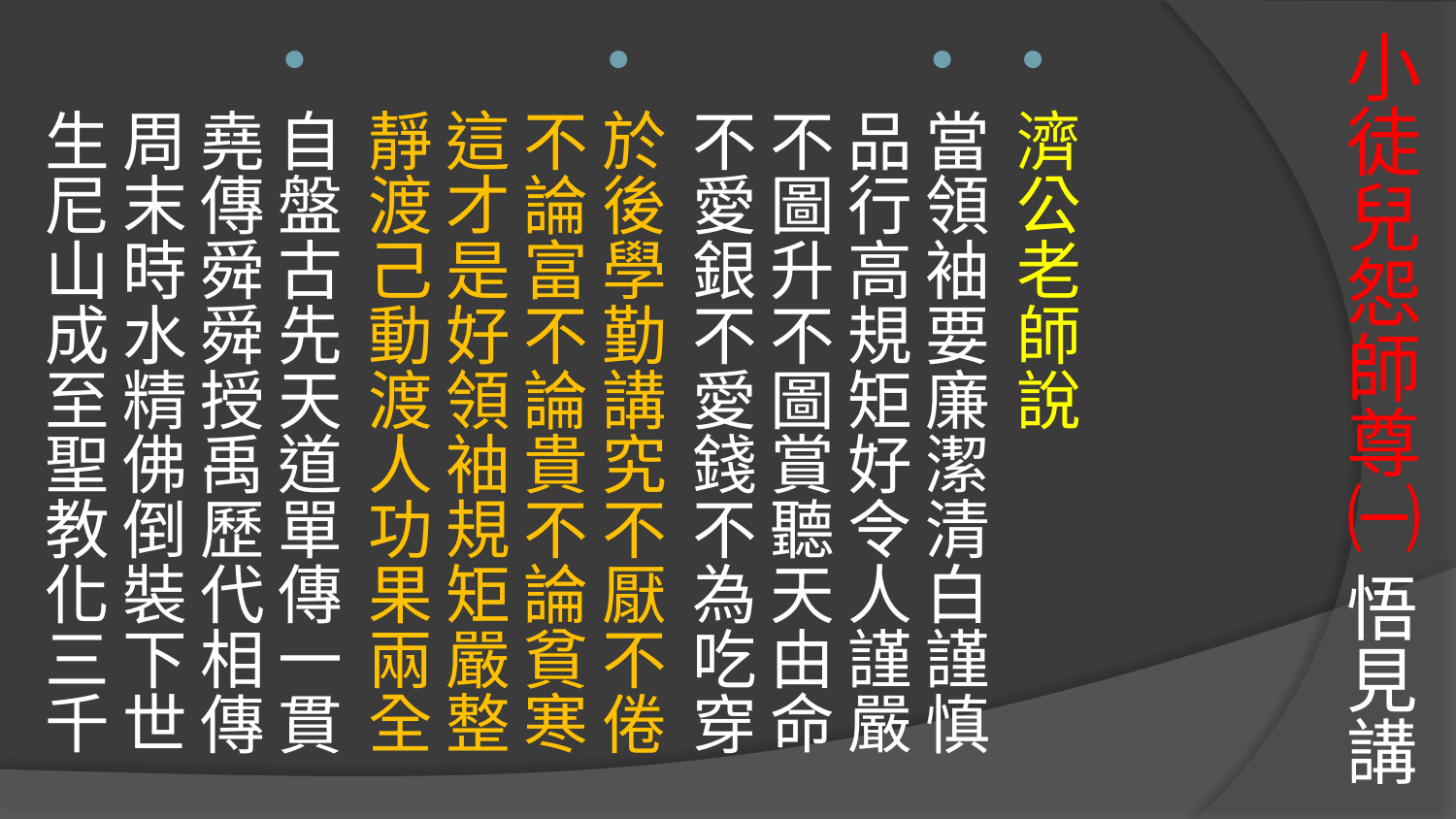

# 小徒兒怨師尊㈠ 悟見講
濟公老師說
當領袖要廉潔清白謹慎
品行高規矩好令人謹嚴
不圖升不圖賞聽天由命
不愛銀不愛錢不為吃穿
於後學勤講究不厭不倦
不論富不論貴不論貧寒
這才是好領袖規矩嚴整
靜渡己動渡人功果兩全
自盤古先天道單傳一貫
堯傳舜舜授禹歷代相傳
周末時水精佛倒裝下世
生尼山成至聖教化三千